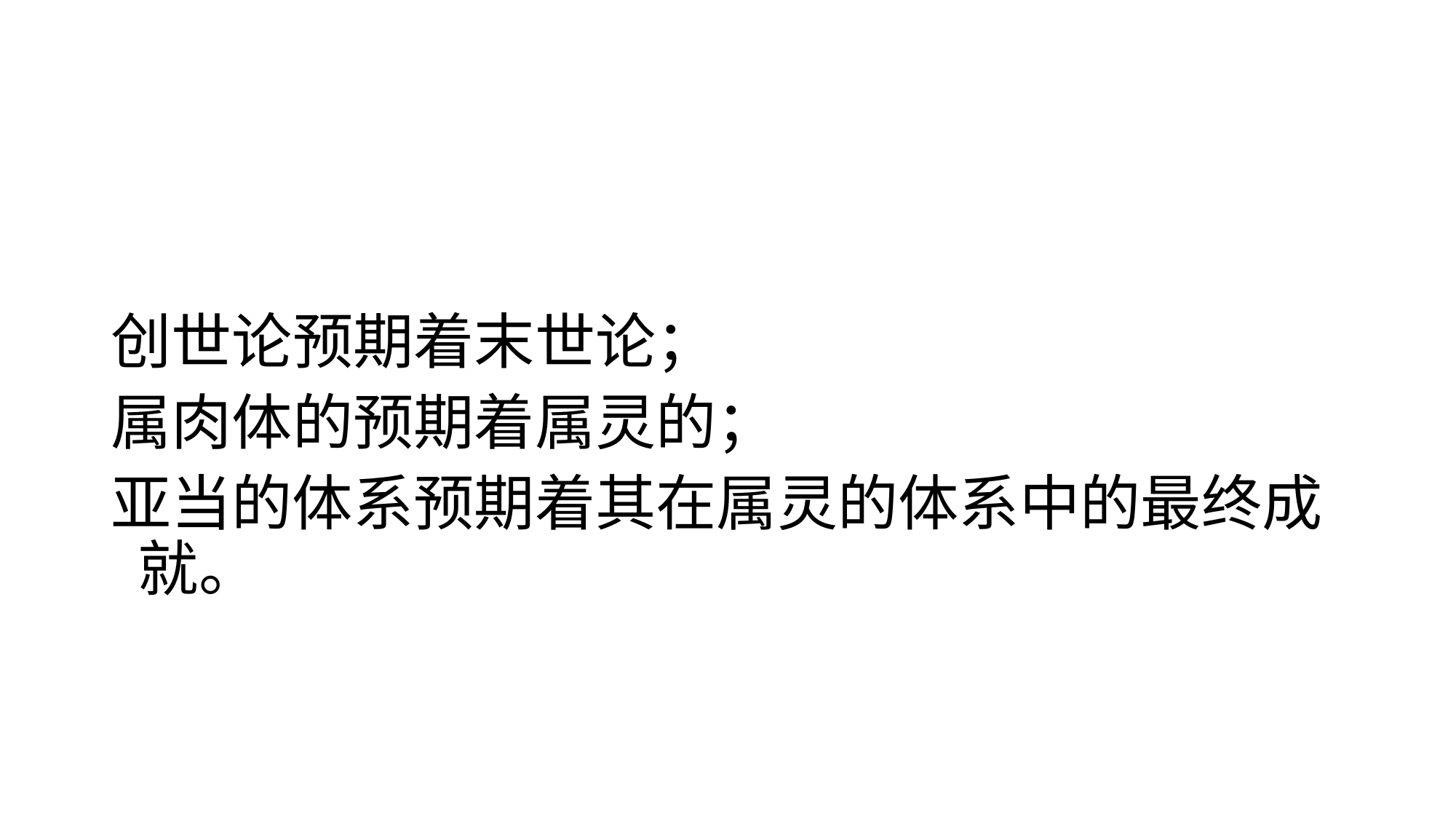

#

创世论预期着末世论；
属肉体的预期着属灵的；
亚当的体系预期着其在属灵的体系中的最终成就。